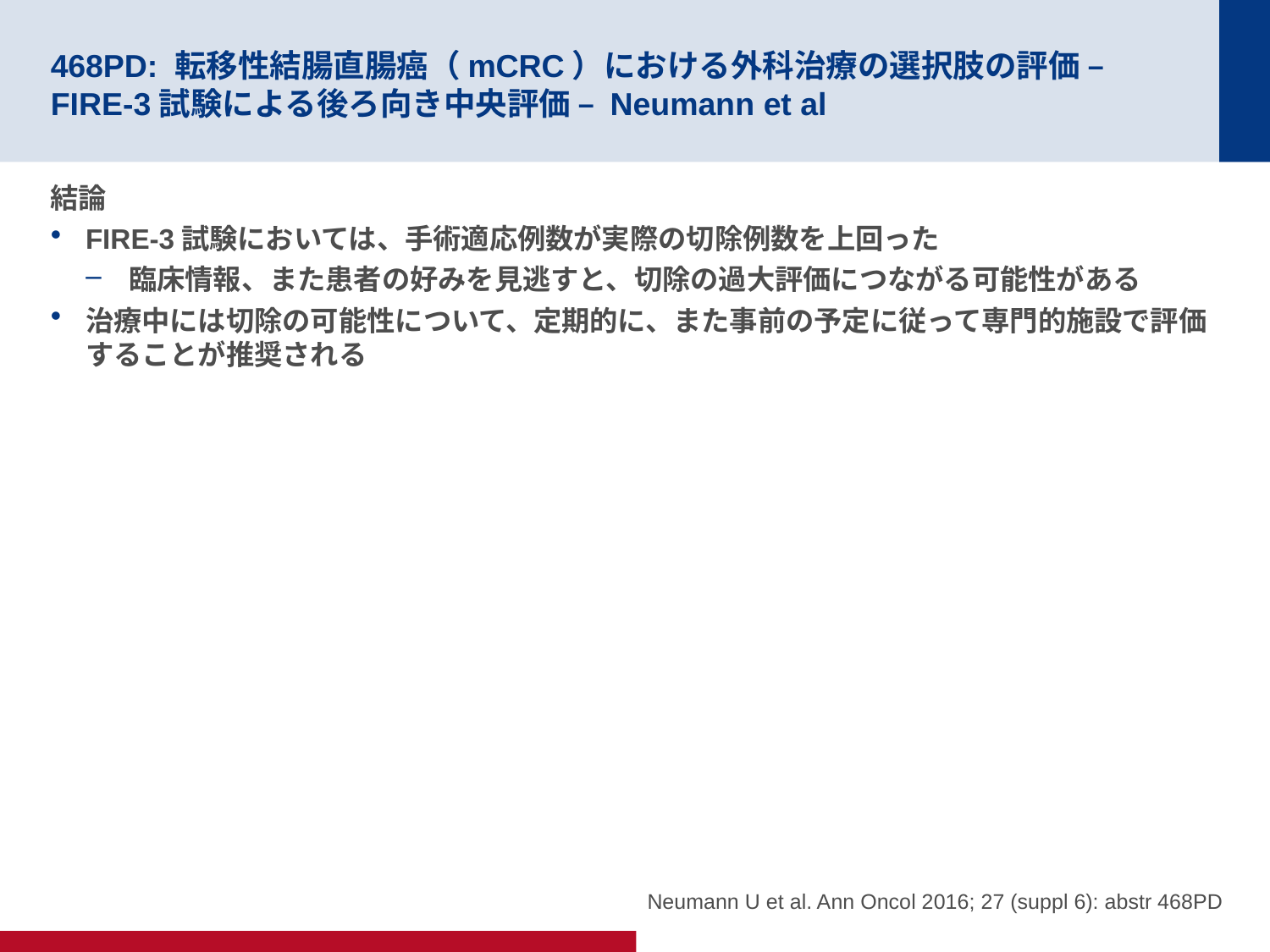

# 468PD: 転移性結腸直腸癌（mCRC）における外科治療の選択肢の評価 – FIRE-3試験による後ろ向き中央評価 – Neumann et al
結論
FIRE-3試験においては、手術適応例数が実際の切除例数を上回った
臨床情報、また患者の好みを見逃すと、切除の過大評価につながる可能性がある
治療中には切除の可能性について、定期的に、また事前の予定に従って専門的施設で評価することが推奨される
Neumann U et al. Ann Oncol 2016; 27 (suppl 6): abstr 468PD